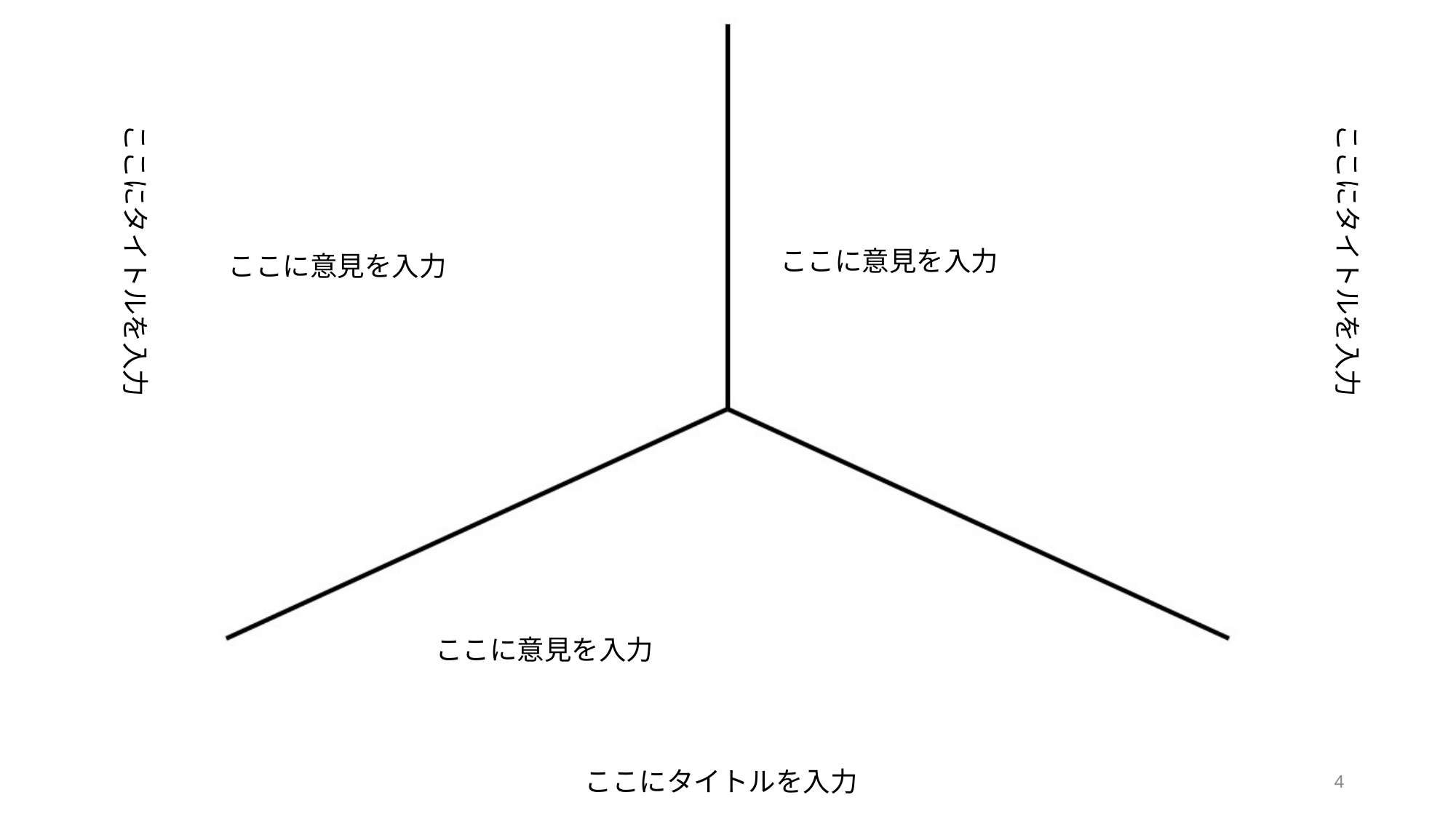

ここにタイトルを入力
ここにタイトルを入力
ここに意見を入力
ここに意見を入力
ここに意見を入力
ここにタイトルを入力
4